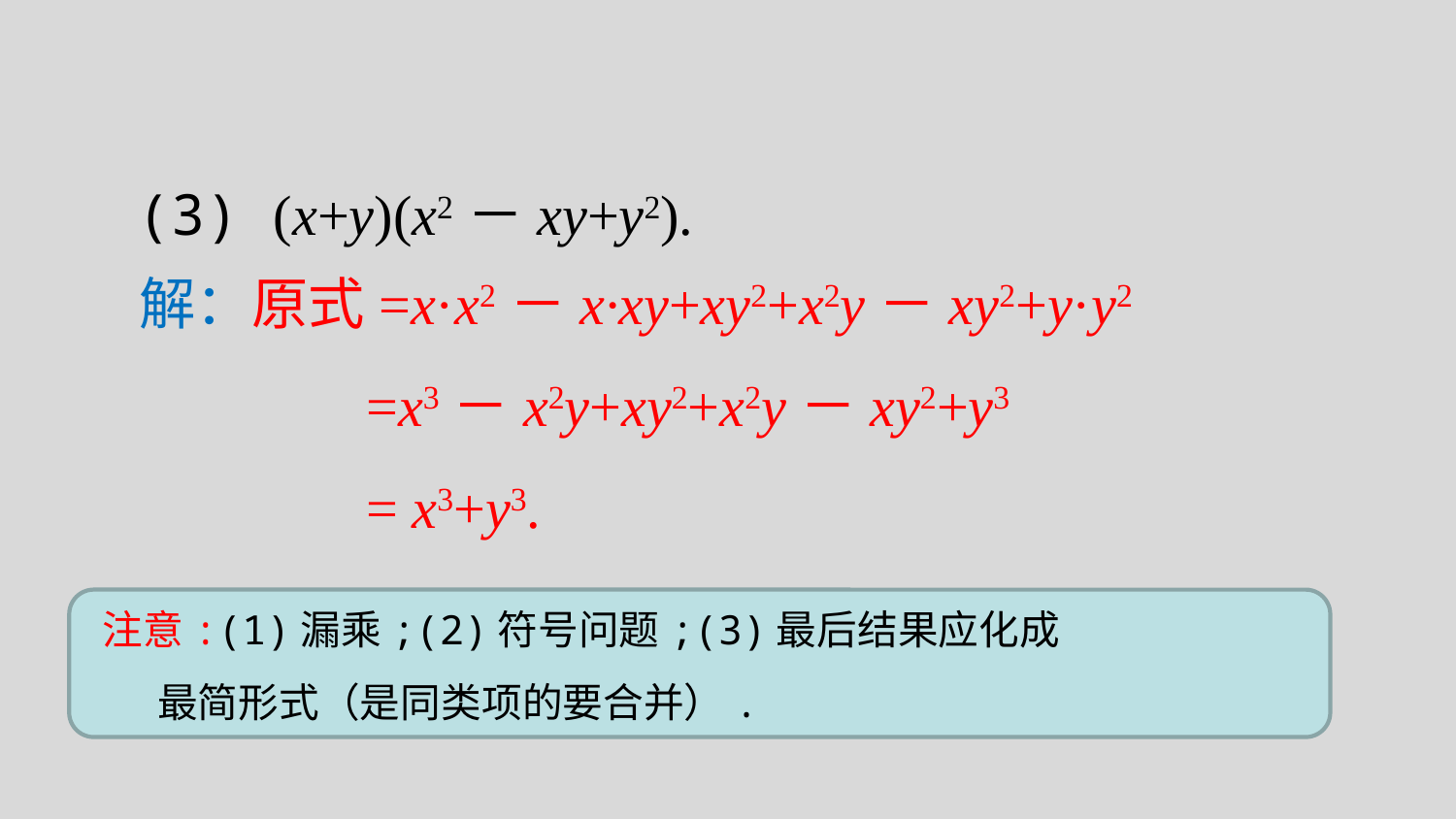

(3) (x+y)(x2－xy+y2).
 解：原式=x·x2－x·xy+xy2+x2y－xy2+y·y2
                  =x3－x2y+xy2+x2y－xy2+y3
                  = x3+y3.
注意:(1)漏乘;(2)符号问题;(3)最后结果应化成
     最简形式（是同类项的要合并）.